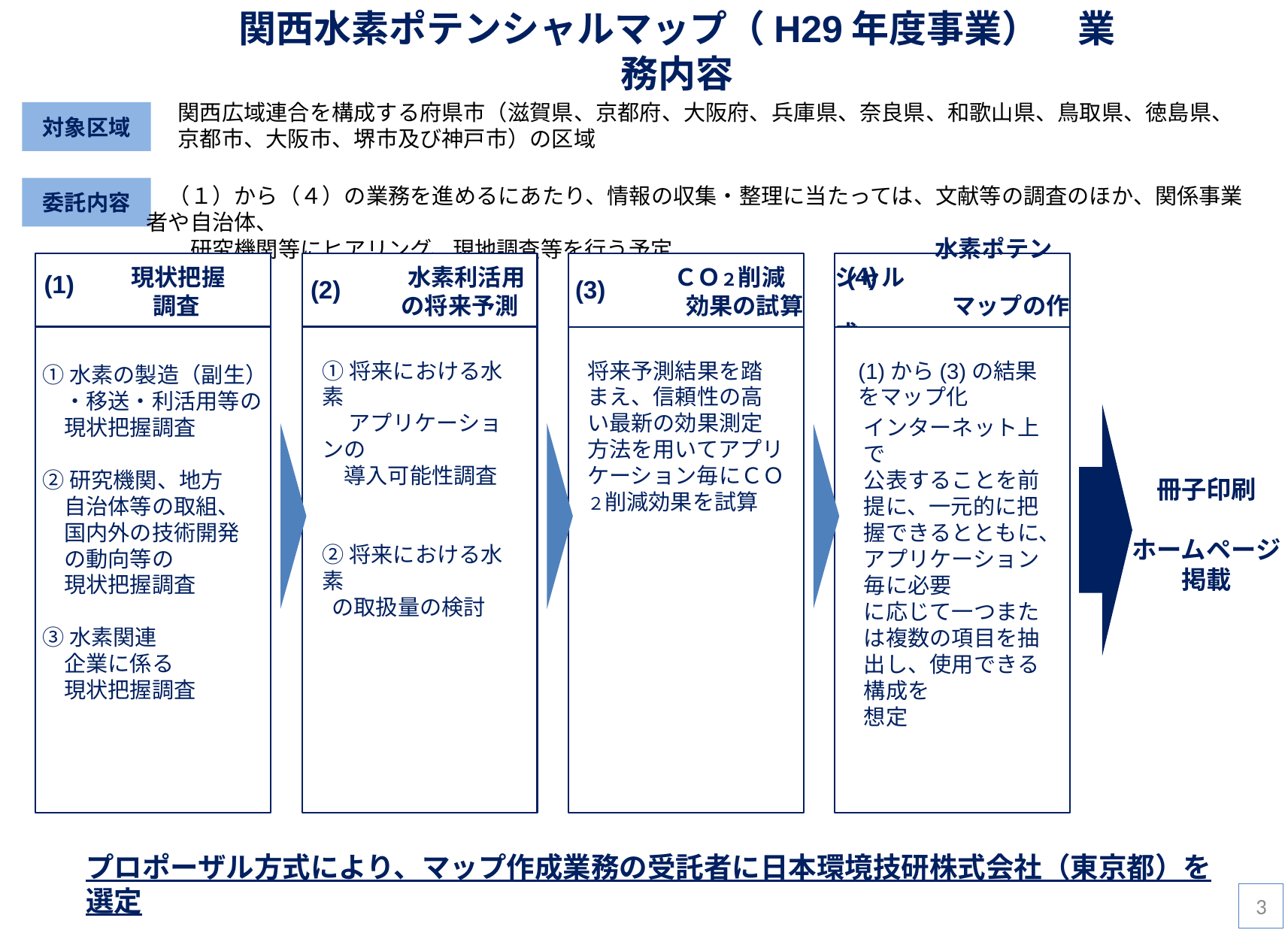

関西水素ポテンシャルマップ（H29年度事業）　業務内容
関西広域連合を構成する府県市（滋賀県、京都府、大阪府、兵庫県、奈良県、和歌山県、鳥取県、徳島県、京都市、大阪市、堺市及び神戸市）の区域
対象区域

　（１）から（４）の業務を進めるにあたり、情報の収集・整理に当たっては、文献等の調査のほか、関係事業者や自治体、
　　研究機関等にヒアリング、現地調査等を行う予定
委託内容
　　現状把握
　　調査

①水素の製造（副生）
　・移送・利活用等の
　現状把握調査

②研究機関、地方
　自治体等の取組、
　国内外の技術開発
　の動向等の
　現状把握調査

③水素関連
　企業に係る
　現状把握調査
(1)
　　　　 水素利活用
　　　　 の将来予測

(2)
①将来における水素
　 アプリケーションの
　導入可能性調査

②将来における水素
 の取扱量の検討
　　　　 ＣＯ２削減
　　　　　効果の試算

(3)
将来予測結果を踏まえ、信頼性の高い最新の効果測定方法を用いてアプリケーション毎にＣＯ２削減効果を試算
　　　　水素ポテンシャル
　　　　　マップの作成

(1)から(3)の結果をマップ化
インターネット上で
公表することを前提に、一元的に把握できるとともに、アプリケーション毎に必要
に応じて一つまたは複数の項目を抽出し、使用できる構成を
想定
(4)

冊子印刷

ホームページ
掲載

プロポーザル方式により、マップ作成業務の受託者に日本環境技研株式会社（東京都）を選定
3